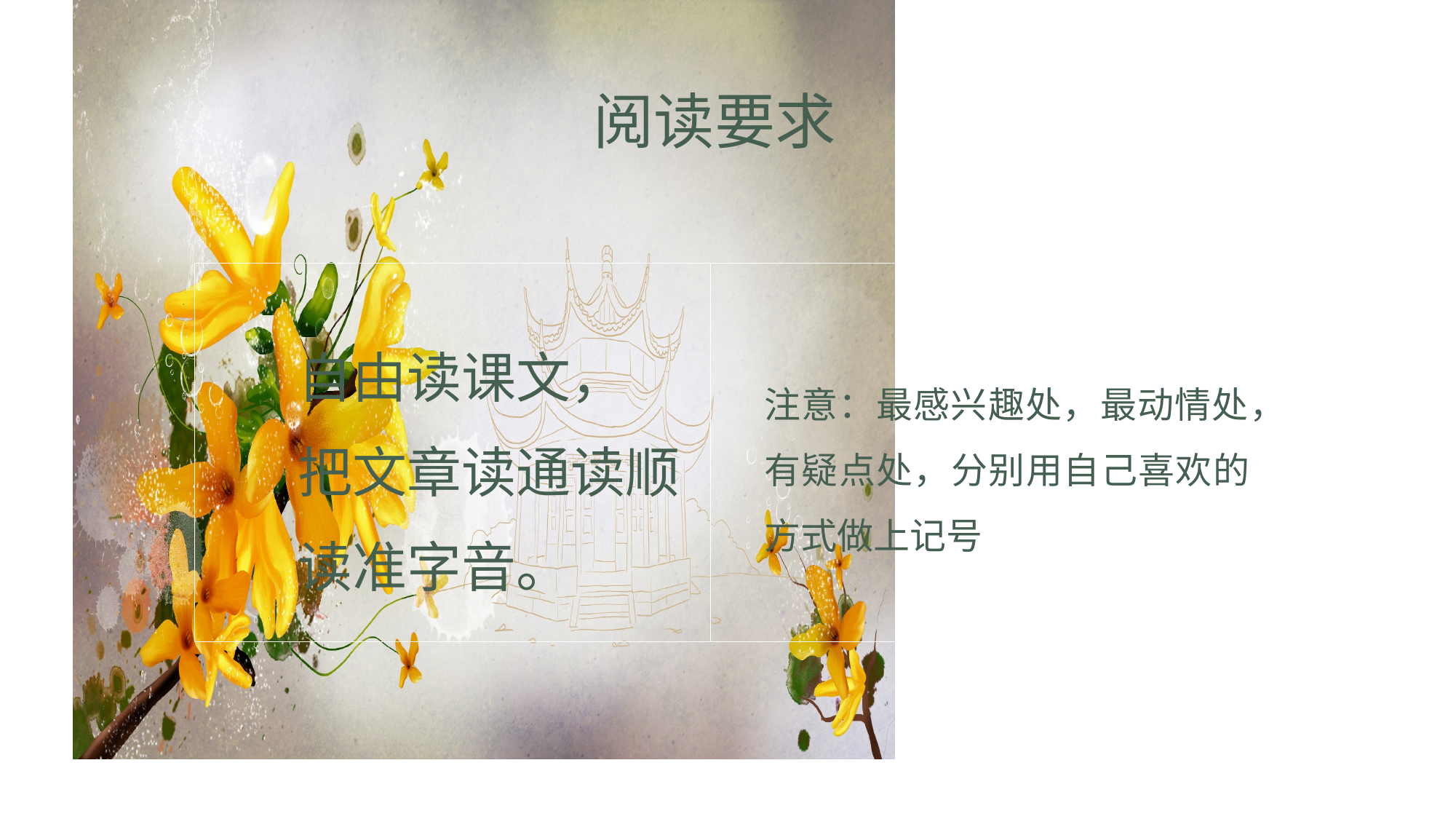

阅读要求

自由读课文，
把文章读通读顺
读准字音。
注意：最感兴趣处，最动情处，有疑点处，分别用自己喜欢的方式做上记号